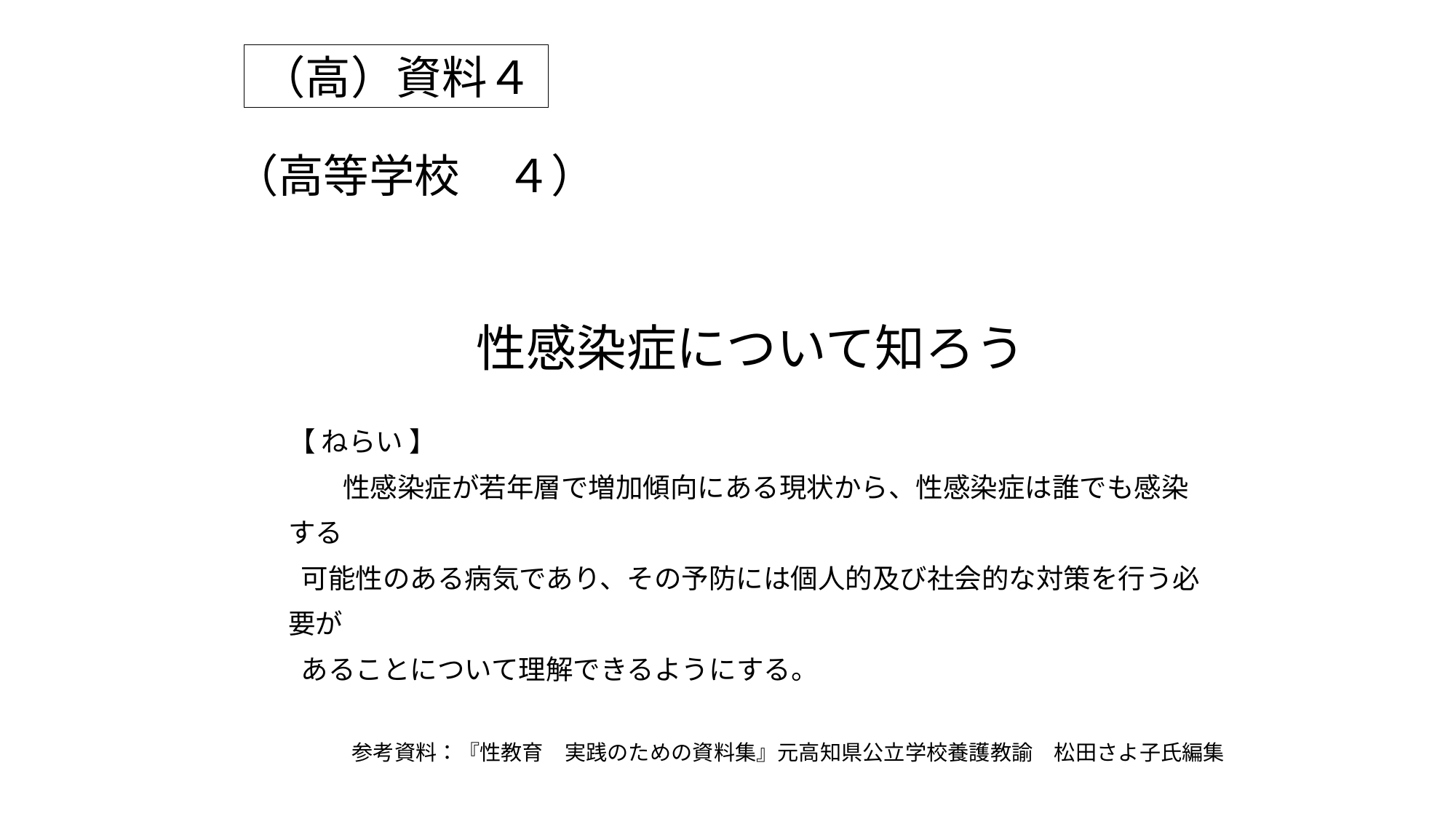

（高）資料４
# （高等学校　４）
性感染症について知ろう
【 ねらい 】
　　性感染症が若年層で増加傾向にある現状から、性感染症は誰でも感染する
 可能性のある病気であり、その予防には個人的及び社会的な対策を行う必要が
 あることについて理解できるようにする。
参考資料：『性教育　実践のための資料集』元高知県公立学校養護教諭　松田さよ子氏編集